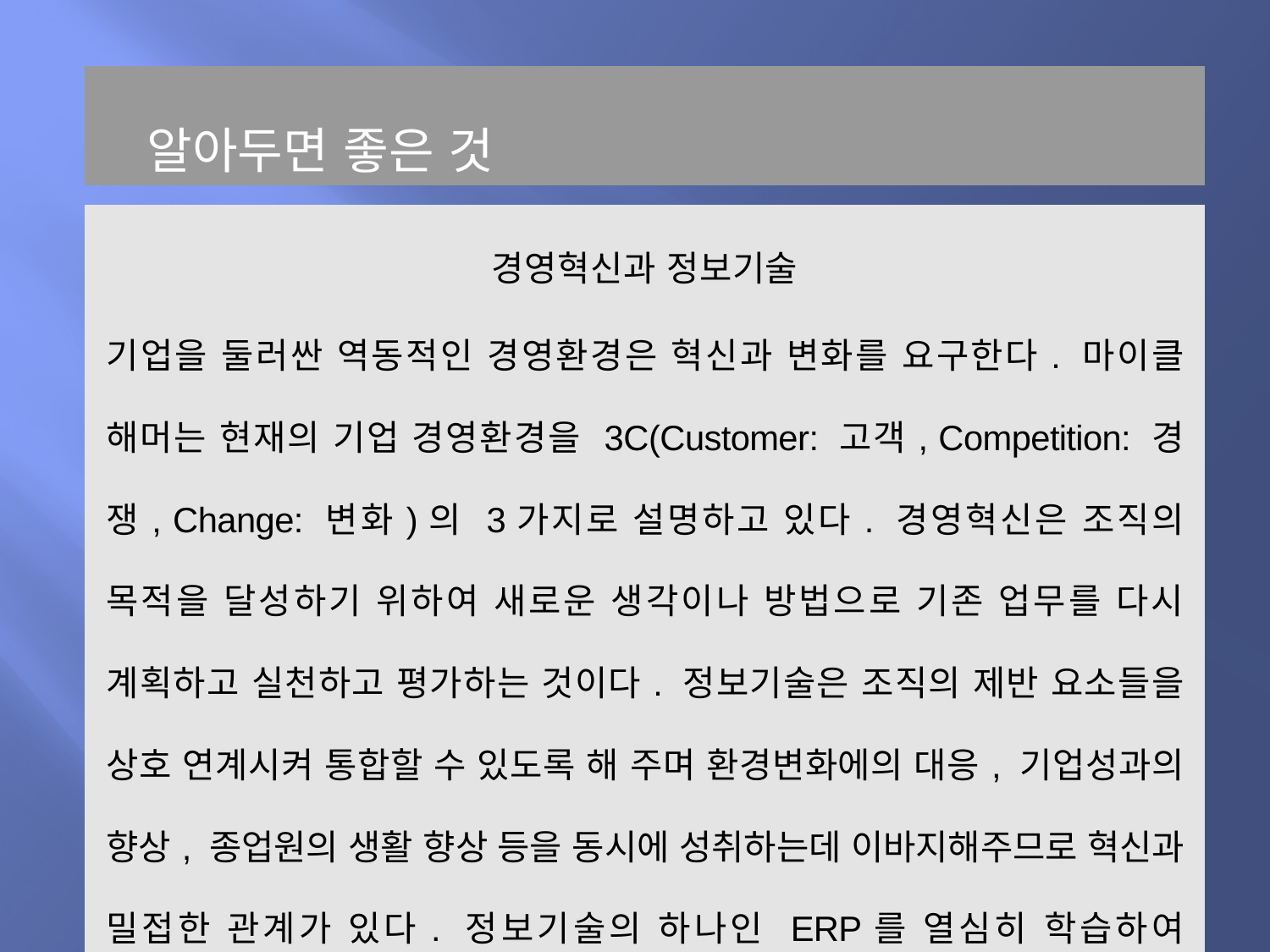

| 알아두면 좋은 것 |
| --- |
|  |
| 경영혁신과 정보기술 기업을 둘러싼 역동적인 경영환경은 혁신과 변화를 요구한다. 마이클 해머는 현재의 기업 경영환경을 3C(Customer: 고객, Competition: 경쟁, Change: 변화)의 3가지로 설명하고 있다. 경영혁신은 조직의 목적을 달성하기 위하여 새로운 생각이나 방법으로 기존 업무를 다시 계획하고 실천하고 평가하는 것이다. 정보기술은 조직의 제반 요소들을 상호 연계시켜 통합할 수 있도록 해 주며 환경변화에의 대응, 기업성과의 향상, 종업원의 생활 향상 등을 동시에 성취하는데 이바지해주므로 혁신과 밀접한 관계가 있다. 정보기술의 하나인 ERP를 열심히 학습하여 경영혁신의 주역이 되시라. |